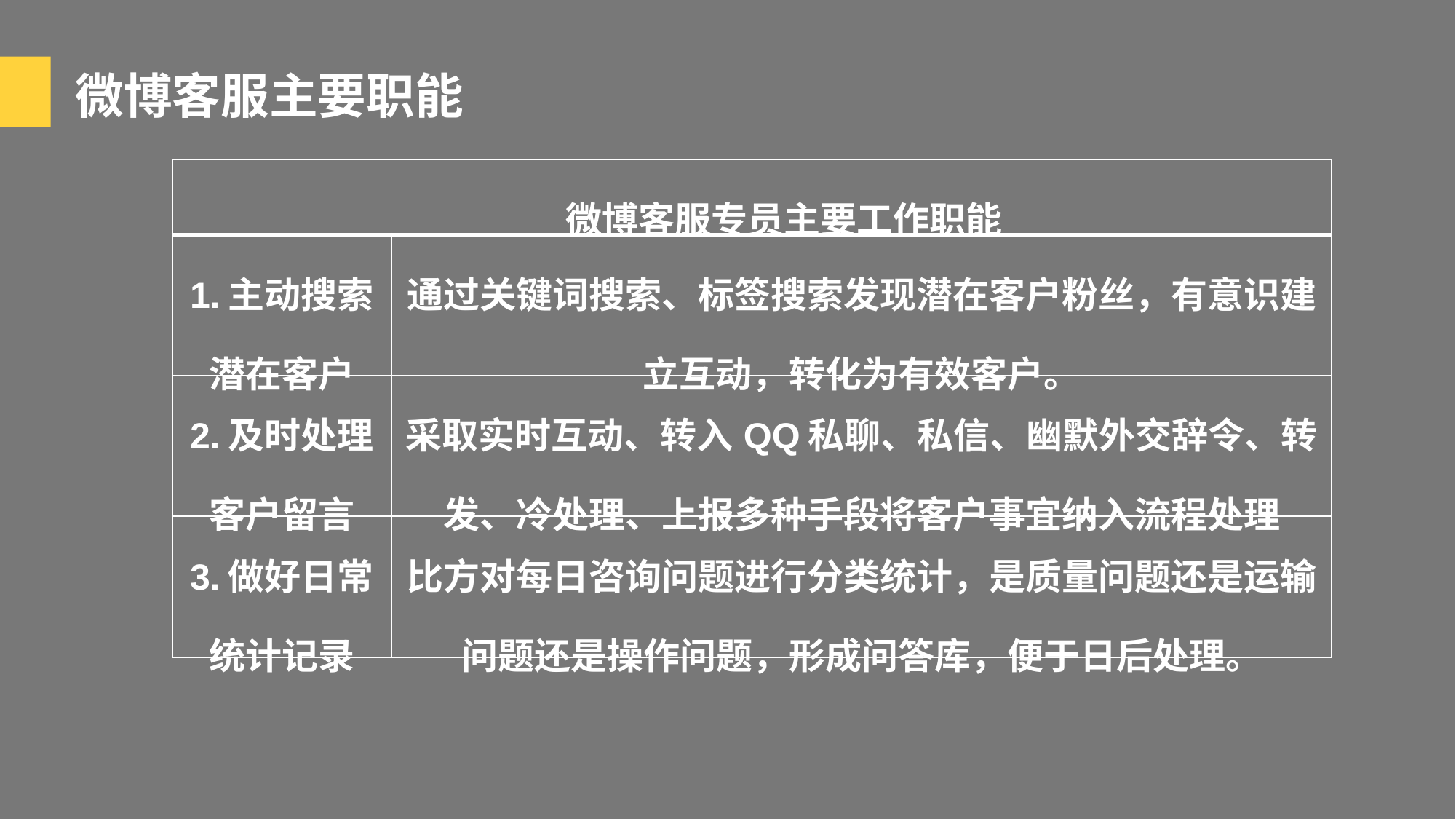

微博客服主要职能
| 微博客服专员主要工作职能 |  |
| --- | --- |
| 1.主动搜索潜在客户 | 通过关键词搜索、标签搜索发现潜在客户粉丝，有意识建立互动，转化为有效客户。 |
| 2.及时处理客户留言 | 采取实时互动、转入QQ私聊、私信、幽默外交辞令、转发、冷处理、上报多种手段将客户事宜纳入流程处理 |
| 3.做好日常统计记录 | 比方对每日咨询问题进行分类统计，是质量问题还是运输问题还是操作问题，形成问答库，便于日后处理。 |